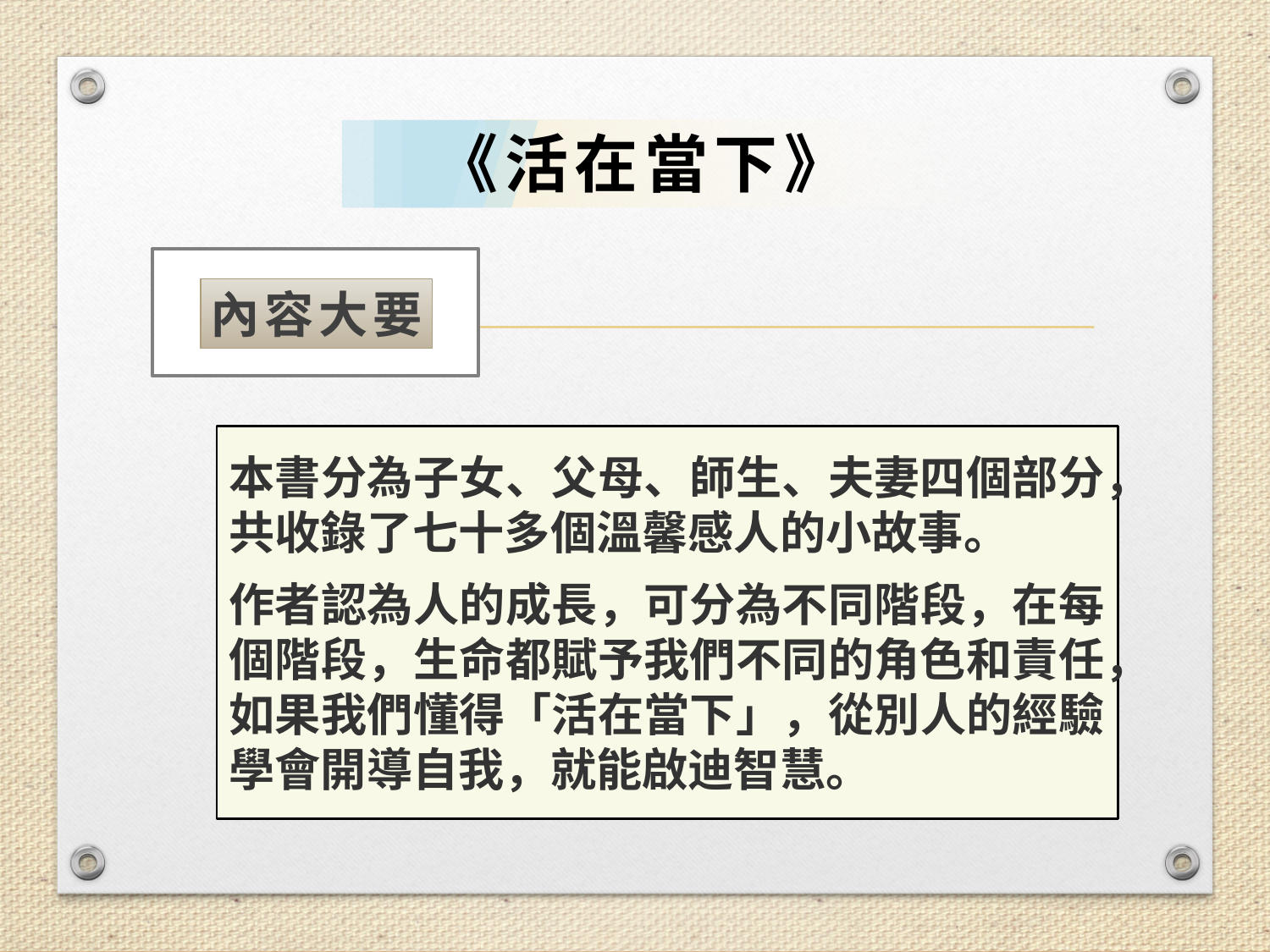

《活在當下》

內容大要

本書分為子女、父母、師生、夫妻四個部分，共收錄了七十多個溫馨感人的小故事。

作者認為人的成長，可分為不同階段，在每個階段，生命都賦予我們不同的角色和責任，如果我們懂得「活在當下」，從別人的經驗學會開導自我，就能啟迪智慧。